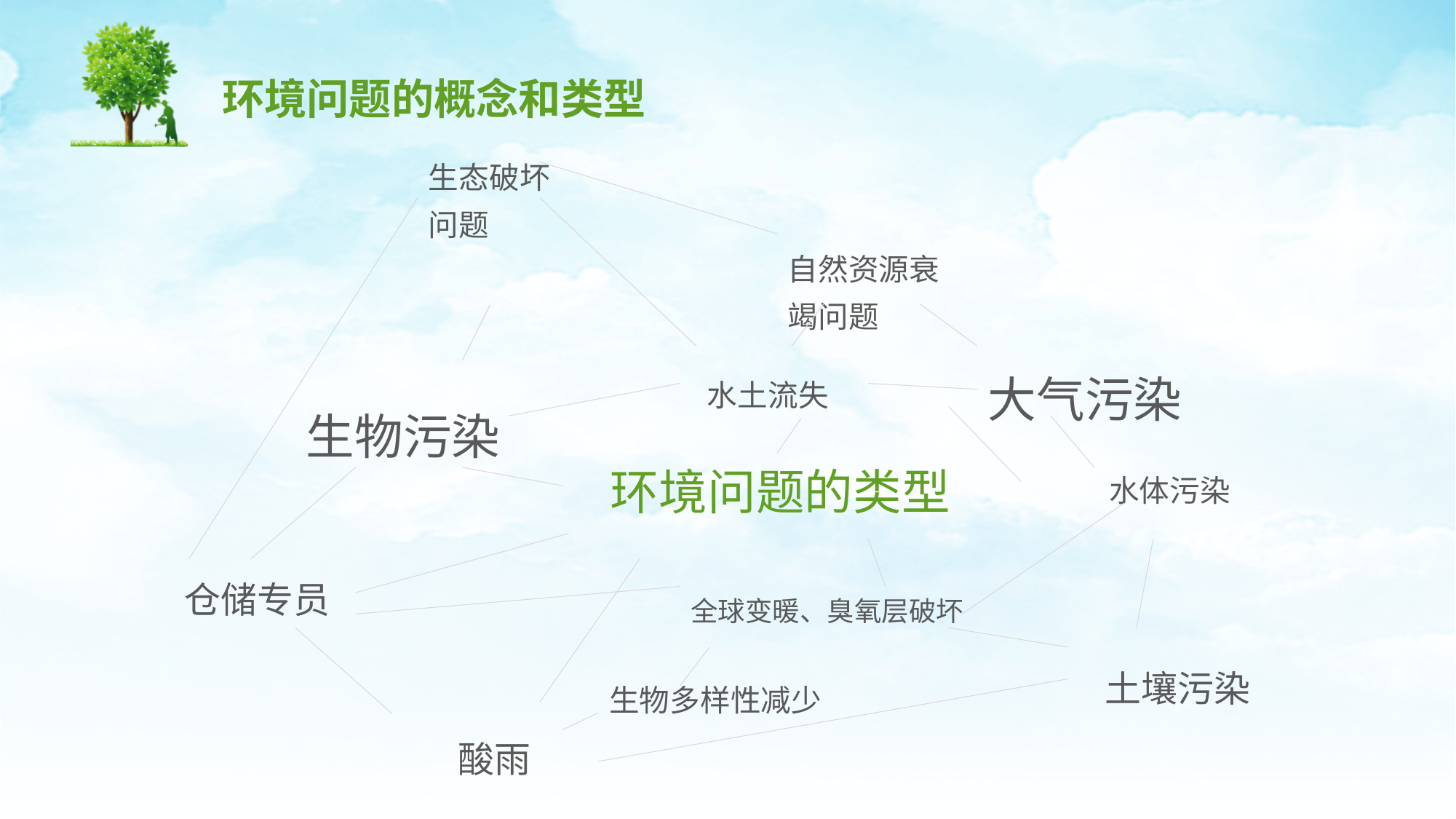

生态破坏问题

自然资源衰竭问题
大气污染
水土流失
生物污染
环境问题的类型
水体污染
仓储专员
全球变暖、臭氧层破坏
土壤污染
生物多样性减少
酸雨